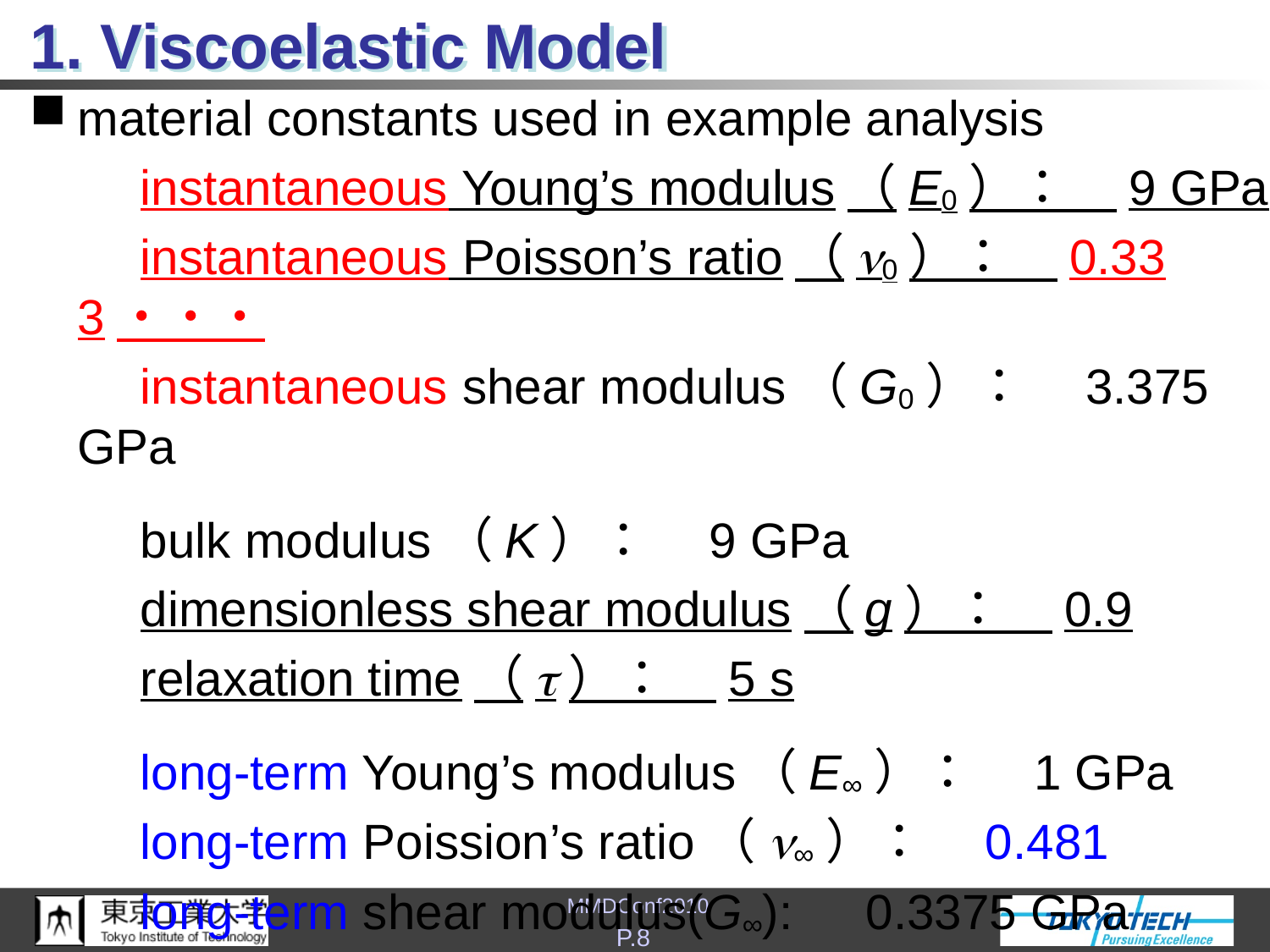

# 1. Viscoelastic Model
material constants used in example analysis
　　instantaneous Young’s modulus（E0）：　9 GPa
　　instantaneous Poisson’s ratio（ν0）：　0.333・・・
　　instantaneous shear modulus（G0）：　3.375 GPa

　　bulk modulus（K）：　9 GPa
　　dimensionless shear modulus（g）：　0.9
　　relaxation time（τ）：　5 s

　　long-term Young’s modulus（E∞）：　1 GPa
　　long-term Poission’s ratio（ν∞）：　0.481
　　long-term shear modulus(G∞):　0.3375 GPa